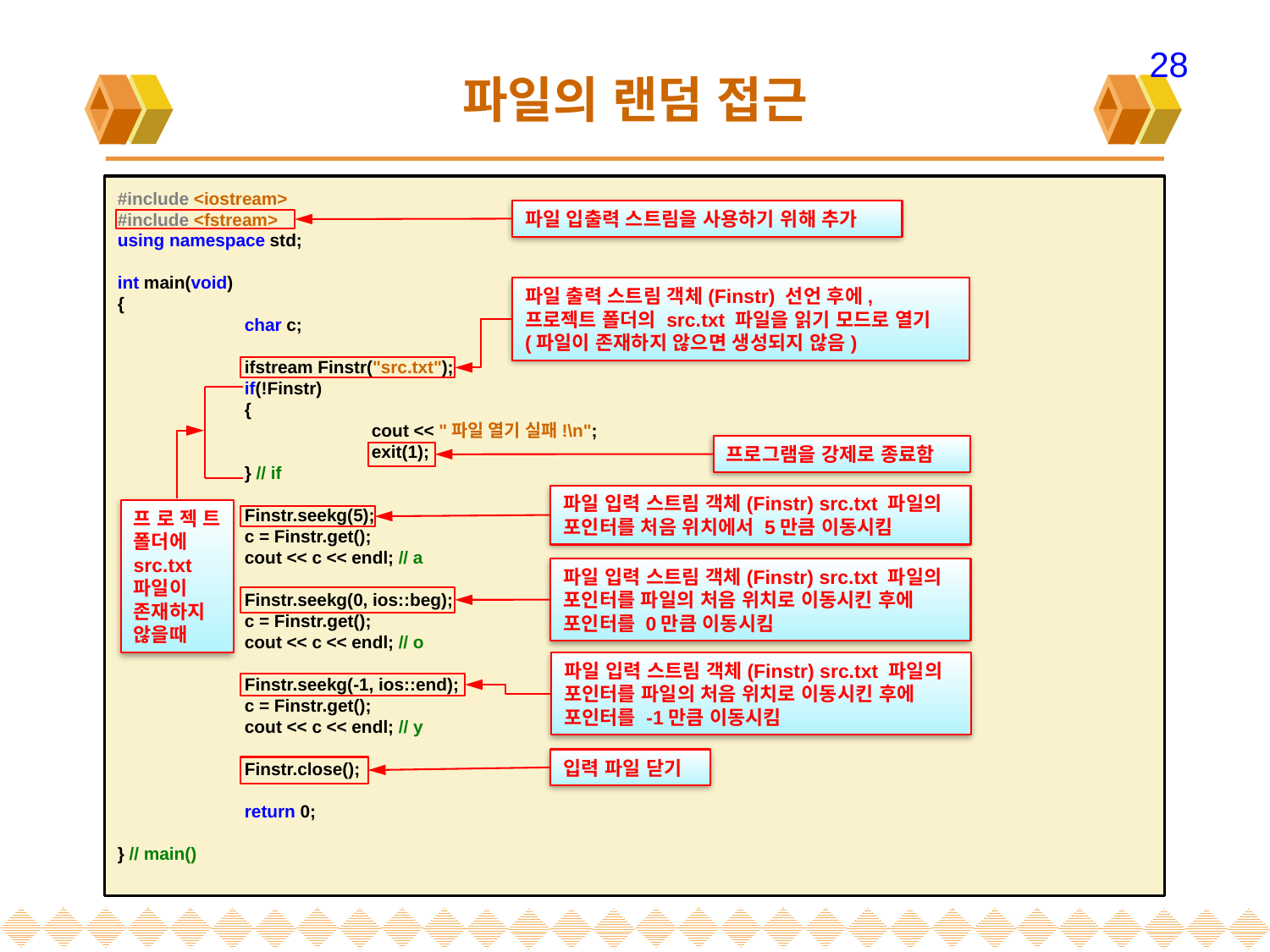

28
# 파일의 랜덤 접근
#include <iostream>
#include <fstream>
using namespace std;

int main(void)
{
	char c;

	ifstream Finstr("src.txt");
	if(!Finstr)
	{
		cout << "파일 열기 실패!\n";
		exit(1);
	} // if

	Finstr.seekg(5);
	c = Finstr.get();
	cout << c << endl; // a

	Finstr.seekg(0, ios::beg);
	c = Finstr.get();
	cout << c << endl; // o

	Finstr.seekg(-1, ios::end);
	c = Finstr.get();
	cout << c << endl; // y

	Finstr.close();

	return 0;

} // main()

파일 입출력 스트림을 사용하기 위해 추가

파일 출력 스트림 객체(Finstr) 선언 후에,
프로젝트 폴더의 src.txt 파일을 읽기 모드로 열기
(파일이 존재하지 않으면 생성되지 않음)

프로그램을 강제로 종료함

파일 입력 스트림 객체(Finstr) src.txt 파일의
포인터를 처음 위치에서 5만큼 이동시킴
프로젝트 폴더에
src.txt
파일이
존재하지
않을때

파일 입력 스트림 객체(Finstr) src.txt 파일의
포인터를 파일의 처음 위치로 이동시킨 후에
포인터를 0만큼 이동시킴

파일 입력 스트림 객체(Finstr) src.txt 파일의
포인터를 파일의 처음 위치로 이동시킨 후에
포인터를 -1만큼 이동시킴

입력 파일 닫기